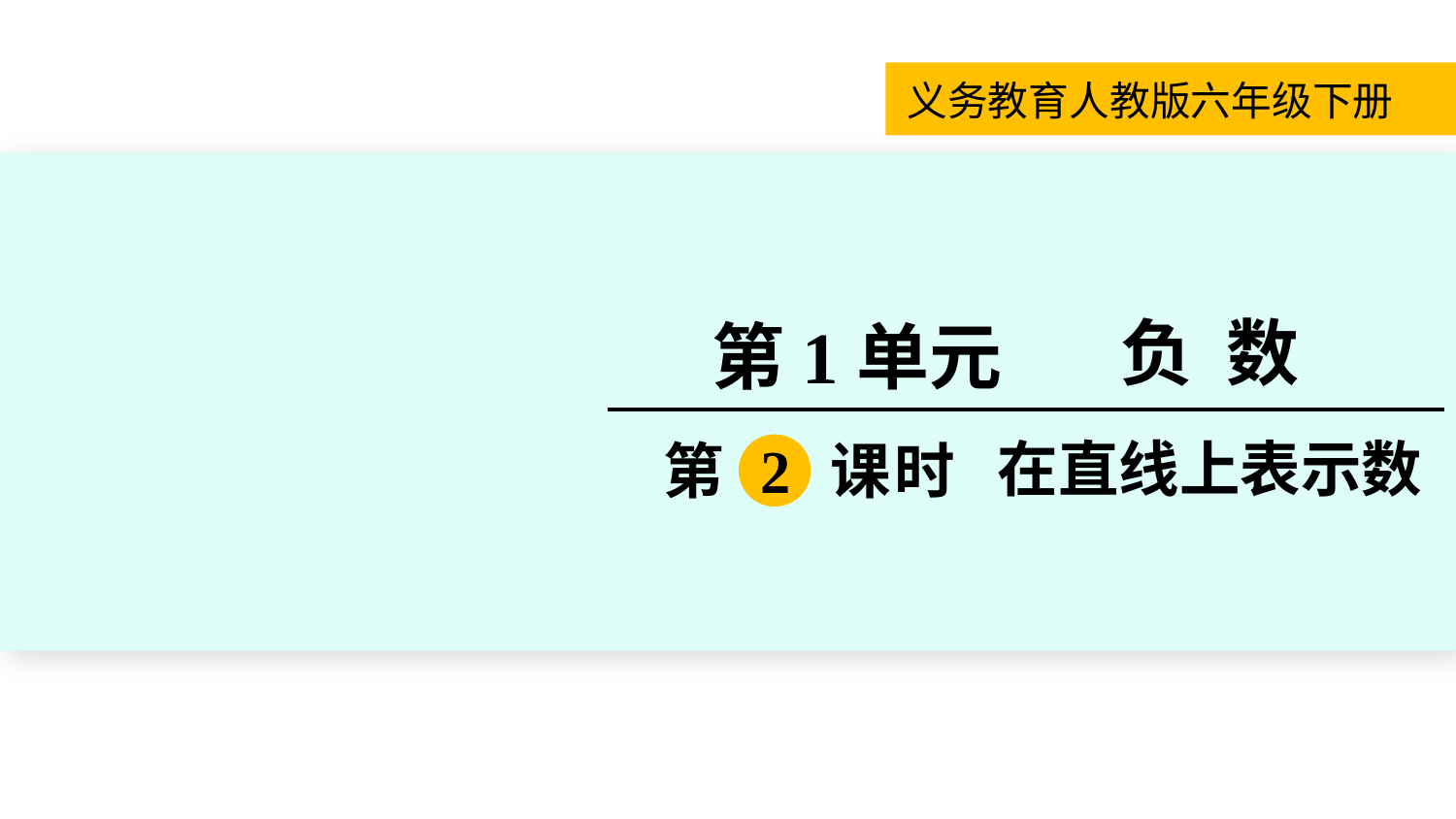

义务教育人教版六年级下册
负  数
第1单元
在直线上表示数
第 2 课时